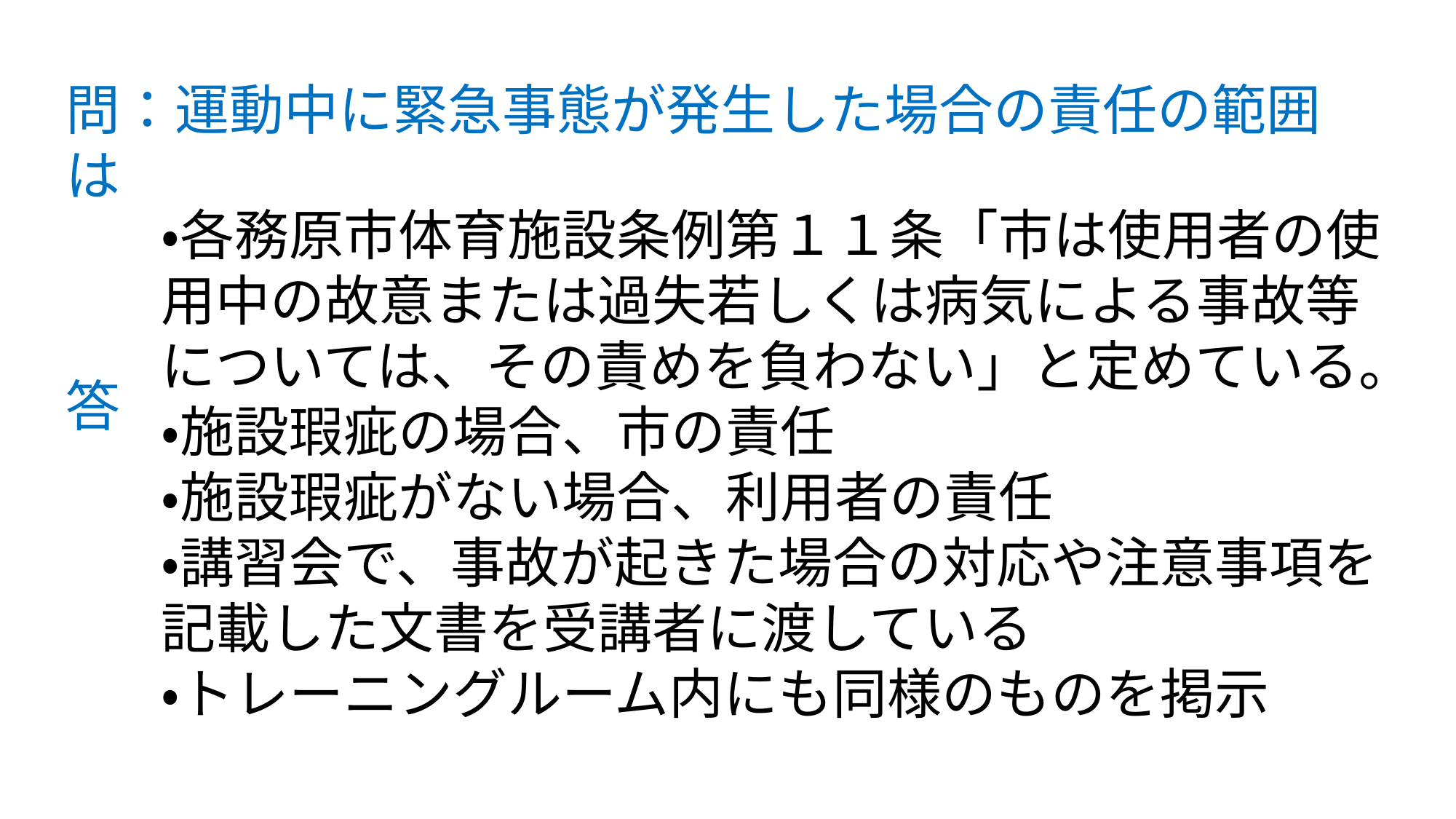

問：運動中に緊急事態が発生した場合の責任の範囲は
・各務原市体育施設条例第１１条「市は使用者の使用中の故意または過失若しくは病気による事故等については、その責めを負わない」と定めている。
・施設瑕疵の場合、市の責任
・施設瑕疵がない場合、利用者の責任
・講習会で、事故が起きた場合の対応や注意事項を記載した文書を受講者に渡している
・トレーニングルーム内にも同様のものを掲示
答